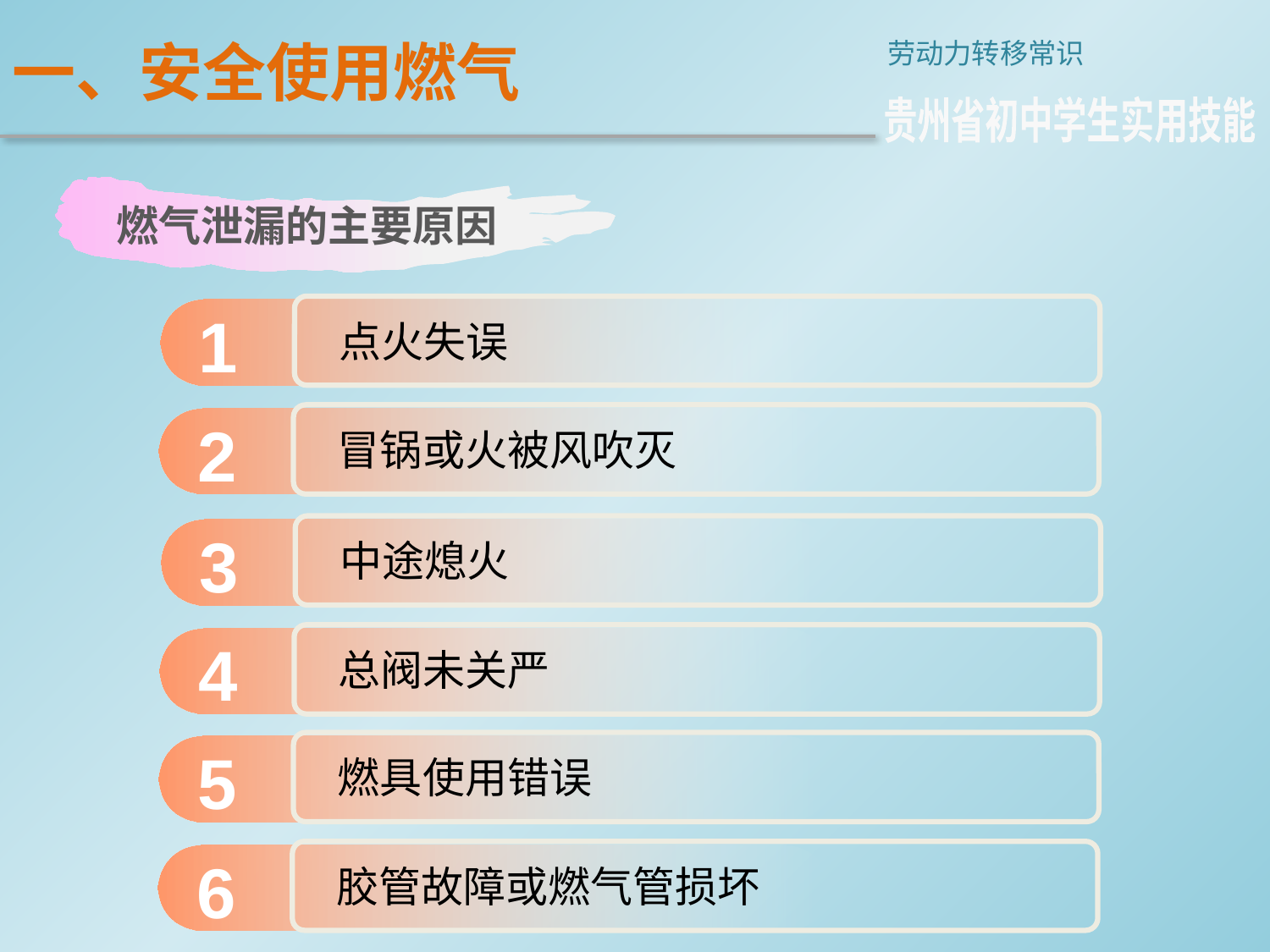

一、安全使用燃气
劳动力转移常识
贵州省初中学生实用技能

燃气泄漏的主要原因
1

点火失误
2

冒锅或火被风吹灭
3

中途熄火
4

总阀未关严
5

燃具使用错误
6

胶管故障或燃气管损坏